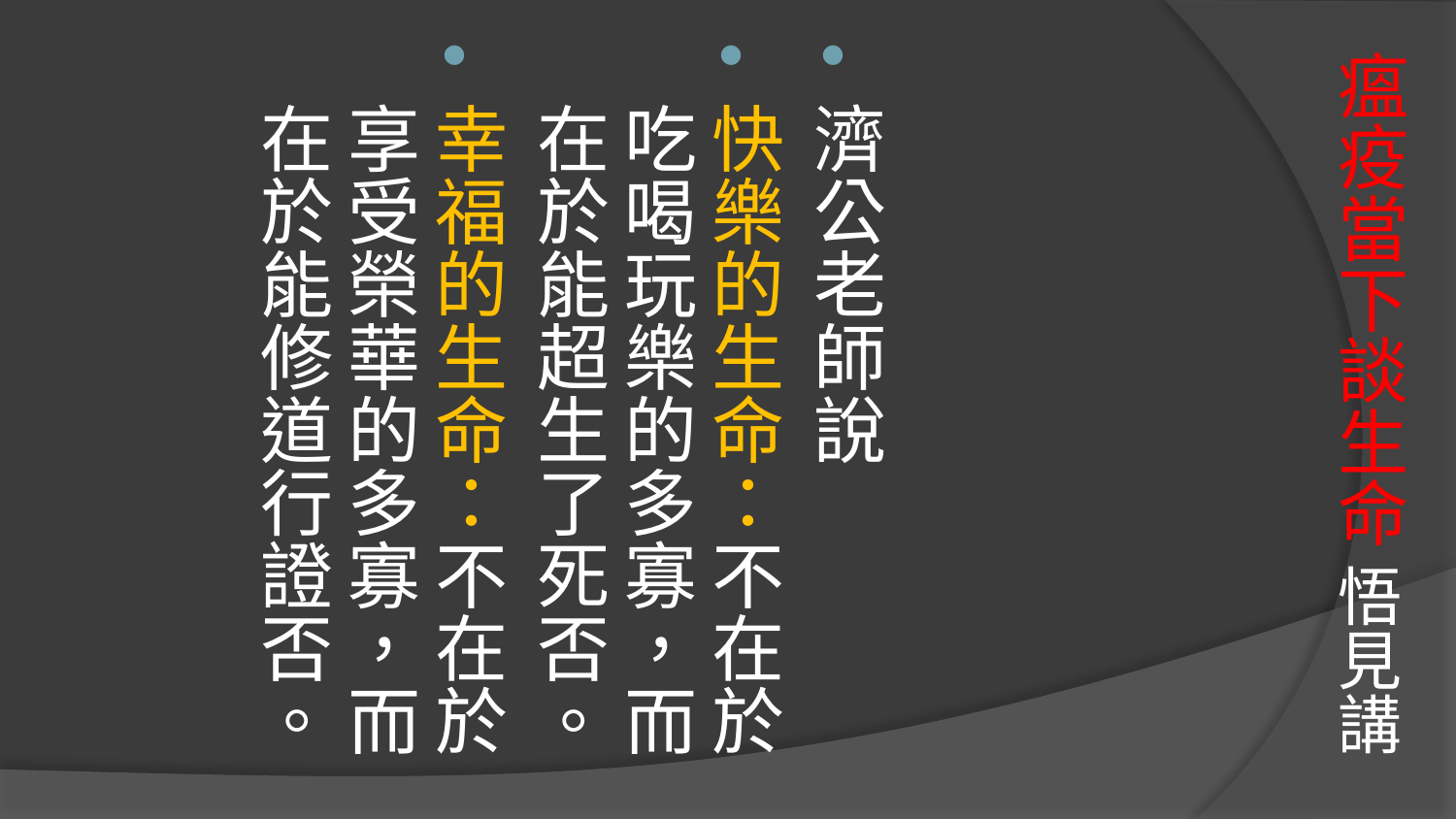

# 瘟疫當下談生命 悟見講
濟公老師說
快樂的生命：不在於吃喝玩樂的多寡，而在於能超生了死否。
幸福的生命：不在於享受榮華的多寡，而在於能修道行證否。